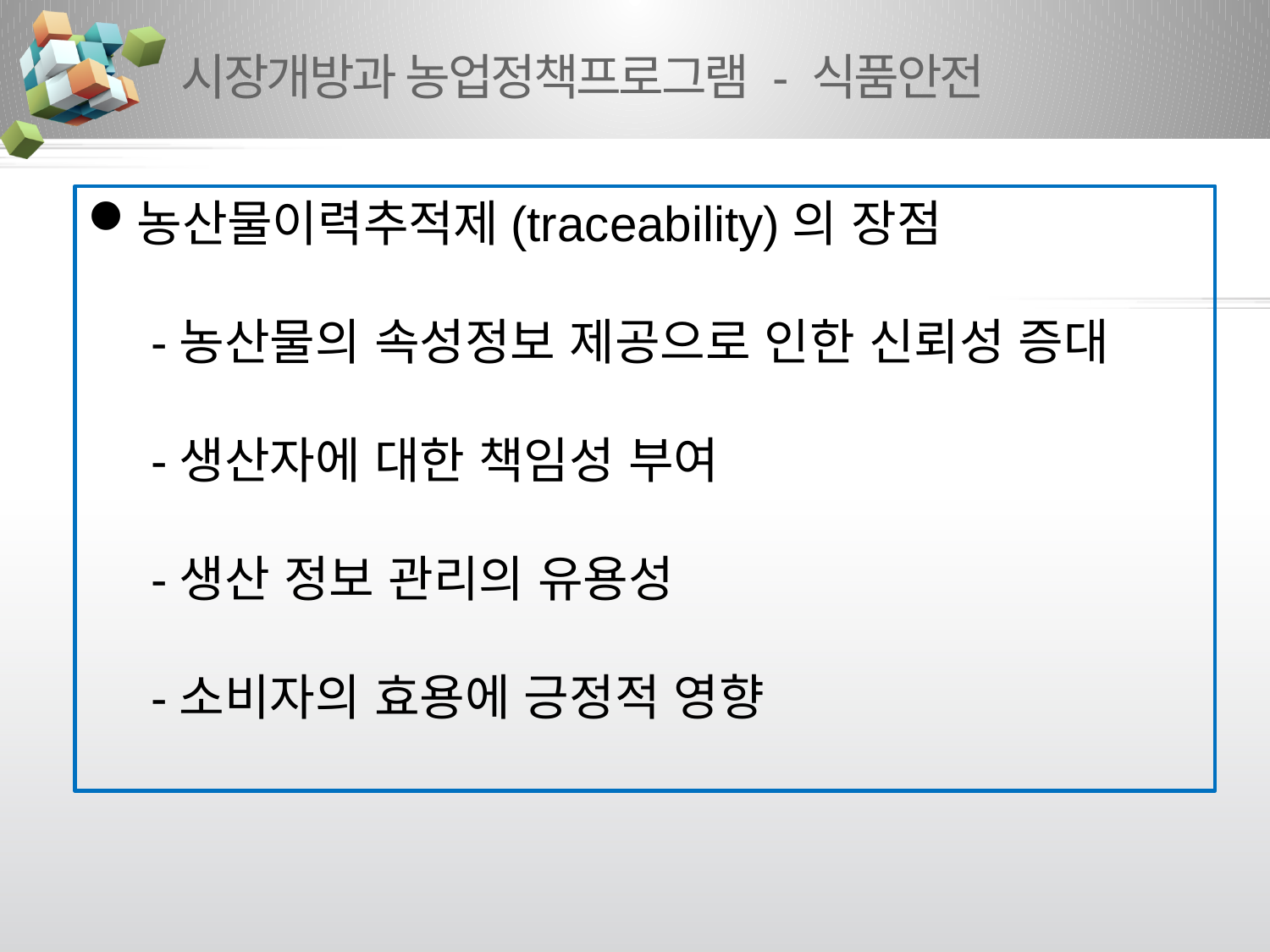

# 시장개방과 농업정책프로그램 - 식품안전
농산물이력추적제(traceability)의 장점

-농산물의 속성정보 제공으로 인한 신뢰성 증대

-생산자에 대한 책임성 부여

-생산 정보 관리의 유용성

-소비자의 효용에 긍정적 영향